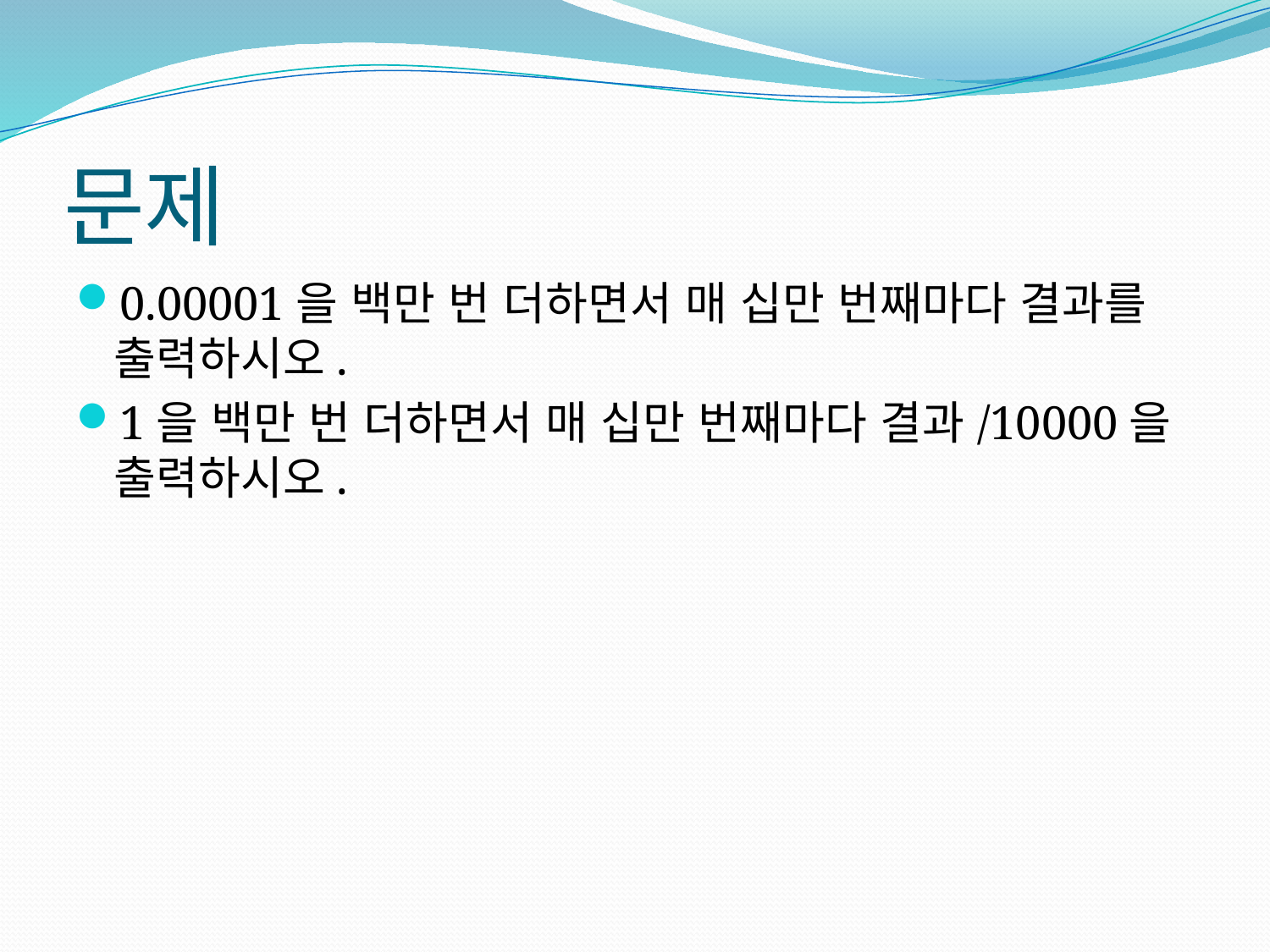

# 문제
0.00001을 백만 번 더하면서 매 십만 번째마다 결과를 출력하시오.
1을 백만 번 더하면서 매 십만 번째마다 결과/10000을 출력하시오.